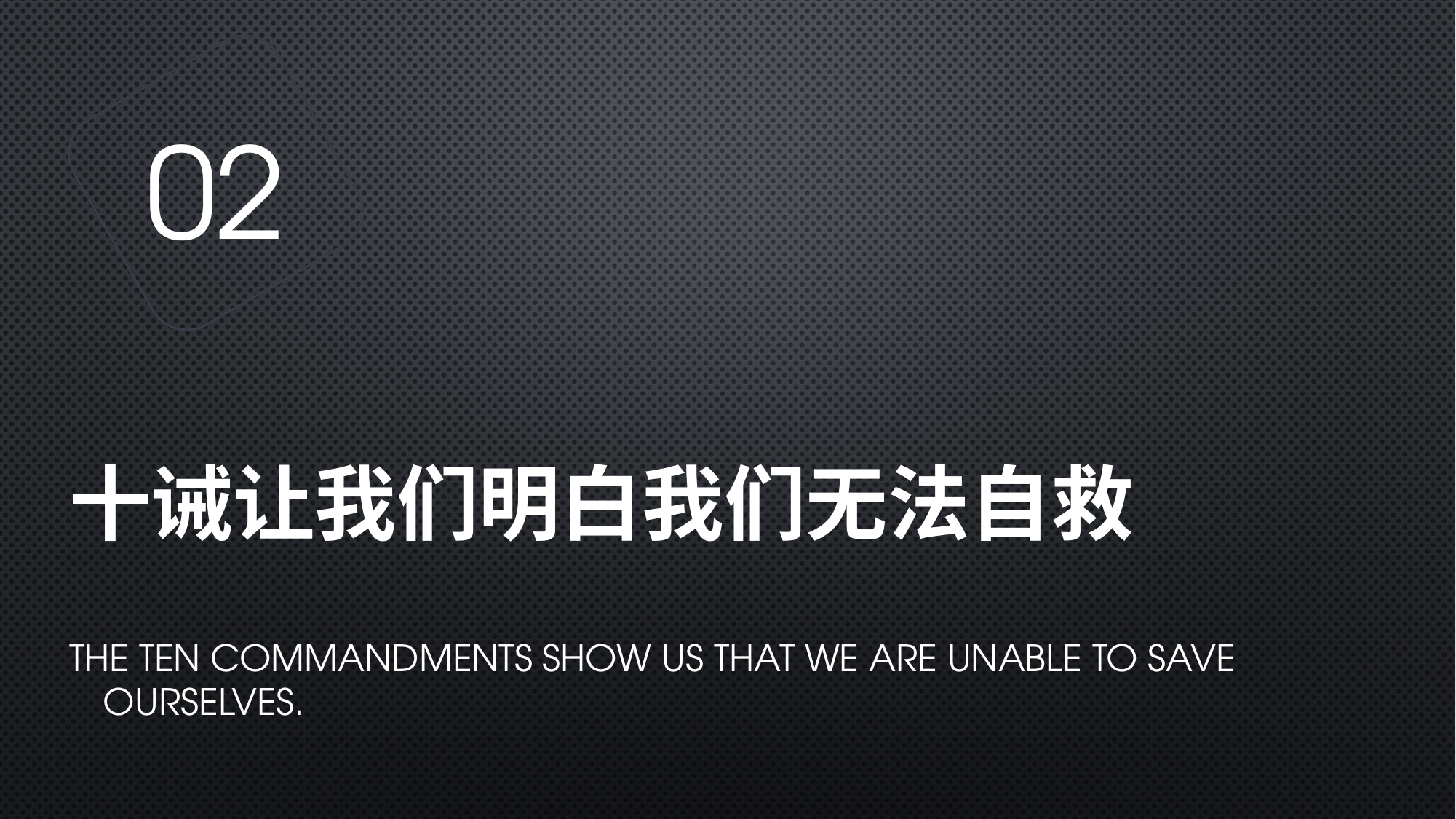

02
# 十诫让我们明白我们无法自救
The Ten Commandments show us that we are unable to save ourselves.